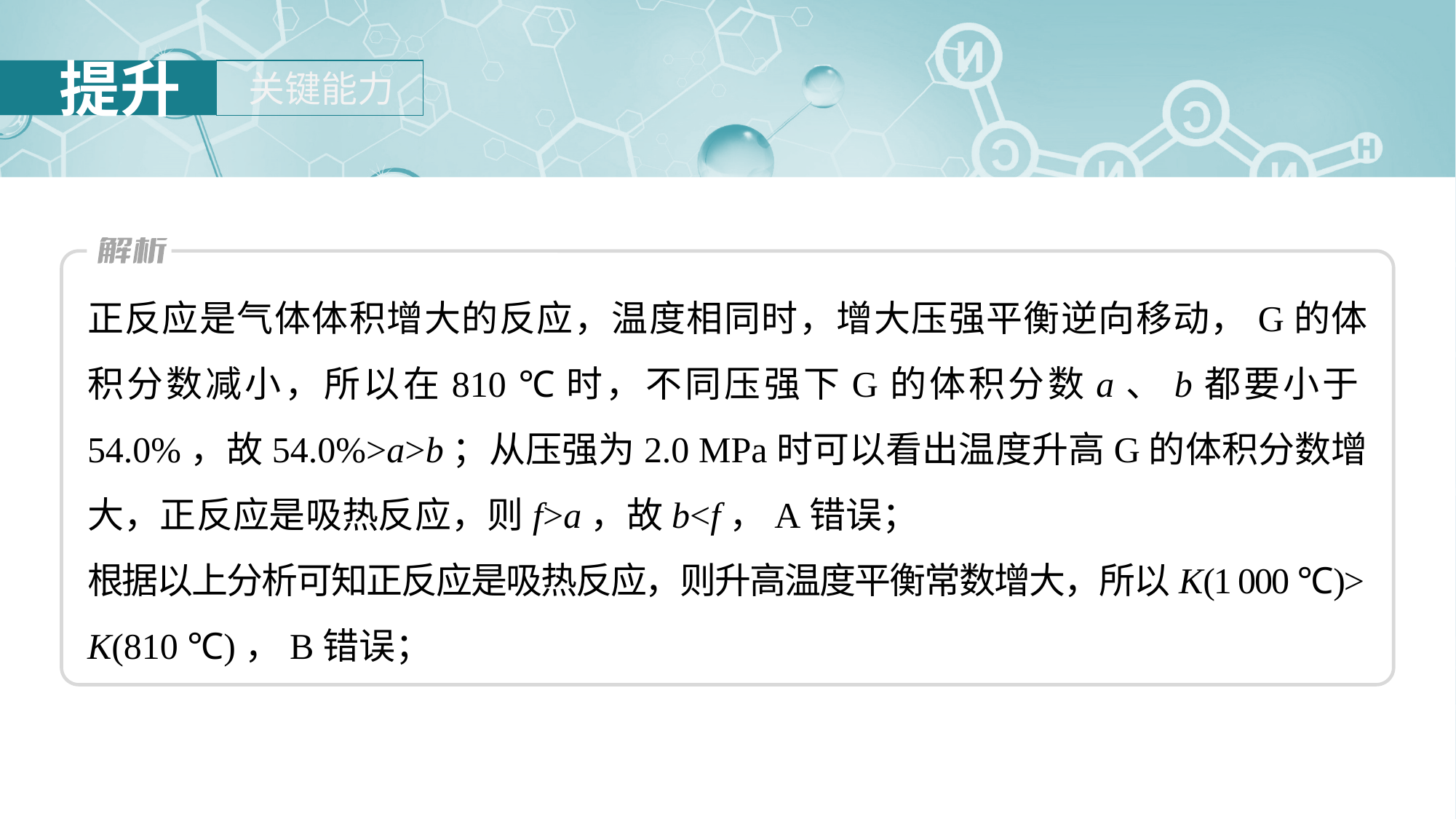

正反应是气体体积增大的反应，温度相同时，增大压强平衡逆向移动，G的体积分数减小，所以在810 ℃时，不同压强下G的体积分数a、b都要小于54.0%，故54.0%>a>b；从压强为2.0 MPa时可以看出温度升高G的体积分数增大，正反应是吸热反应，则f>a，故b<f，A错误；
根据以上分析可知正反应是吸热反应，则升高温度平衡常数增大，所以K(1 000 ℃)>
K(810 ℃)，B错误；